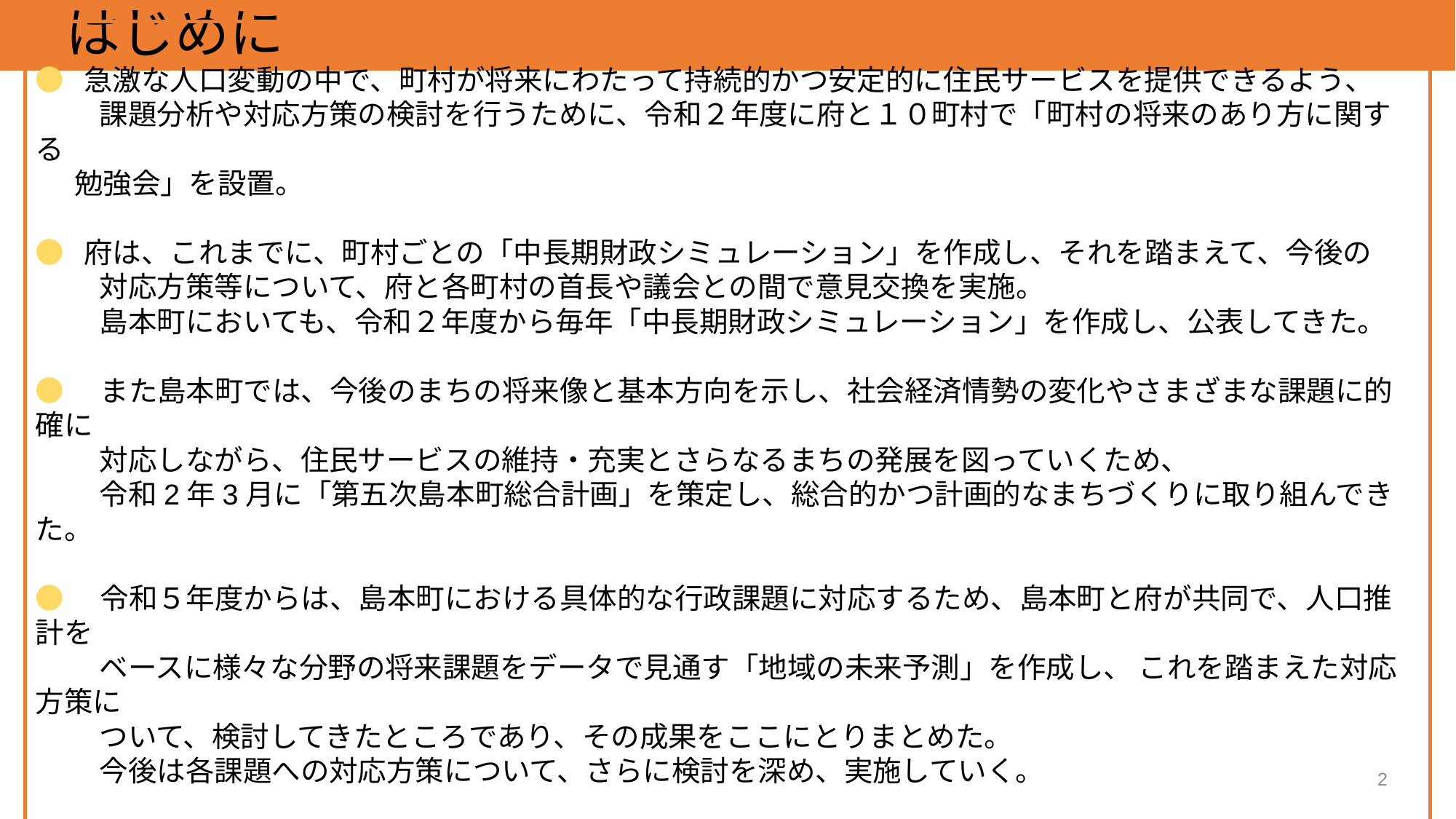

# はじめに

●  急激な人口変動の中で、町村が将来にわたって持続的かつ安定的に住民サービスを提供できるよう、
　　 課題分析や対応方策の検討を行うために、令和２年度に府と１０町村で「町村の将来のあり方に関する
     勉強会」を設置。

●  府は、これまでに、町村ごとの「中長期財政シミュレーション」を作成し、それを踏まえて、今後の
　　 対応方策等について、府と各町村の首長や議会との間で意見交換を実施。
　　 島本町においても、令和２年度から毎年「中長期財政シミュレーション」を作成し、公表してきた。

●　また島本町では、今後のまちの将来像と基本方向を示し、社会経済情勢の変化やさまざまな課題に的確に
　　 対応しながら、住民サービスの維持・充実とさらなるまちの発展を図っていくため、
　　 令和2年3月に「第五次島本町総合計画」を策定し、総合的かつ計画的なまちづくりに取り組んできた。

●　令和５年度からは、島本町における具体的な行政課題に対応するため、島本町と府が共同で、人口推計を
　　 ベースに様々な分野の将来課題をデータで見通す「地域の未来予測」を作成し、 これを踏まえた対応方策に
　　 ついて、検討してきたところであり、その成果をここにとりまとめた。
　　 今後は各課題への対応方策について、さらに検討を深め、実施していく。

2